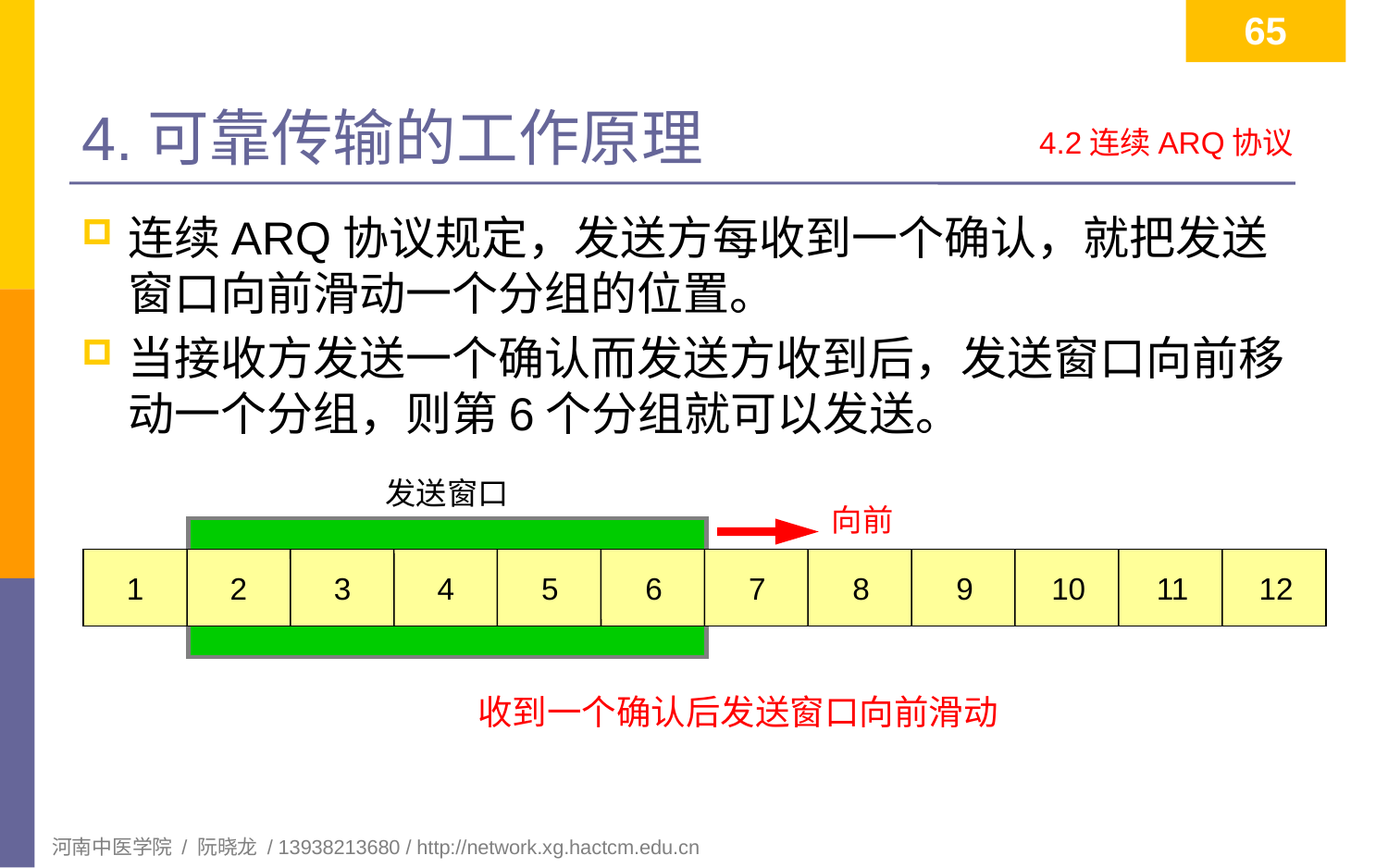

65
# 4.可靠传输的工作原理
4.2连续ARQ协议
连续ARQ协议规定，发送方每收到一个确认，就把发送窗口向前滑动一个分组的位置。
当接收方发送一个确认而发送方收到后，发送窗口向前移动一个分组，则第6个分组就可以发送。
发送窗口
向前

1
2

3

4

5

6

7

8

9

10

11

12
收到一个确认后发送窗口向前滑动